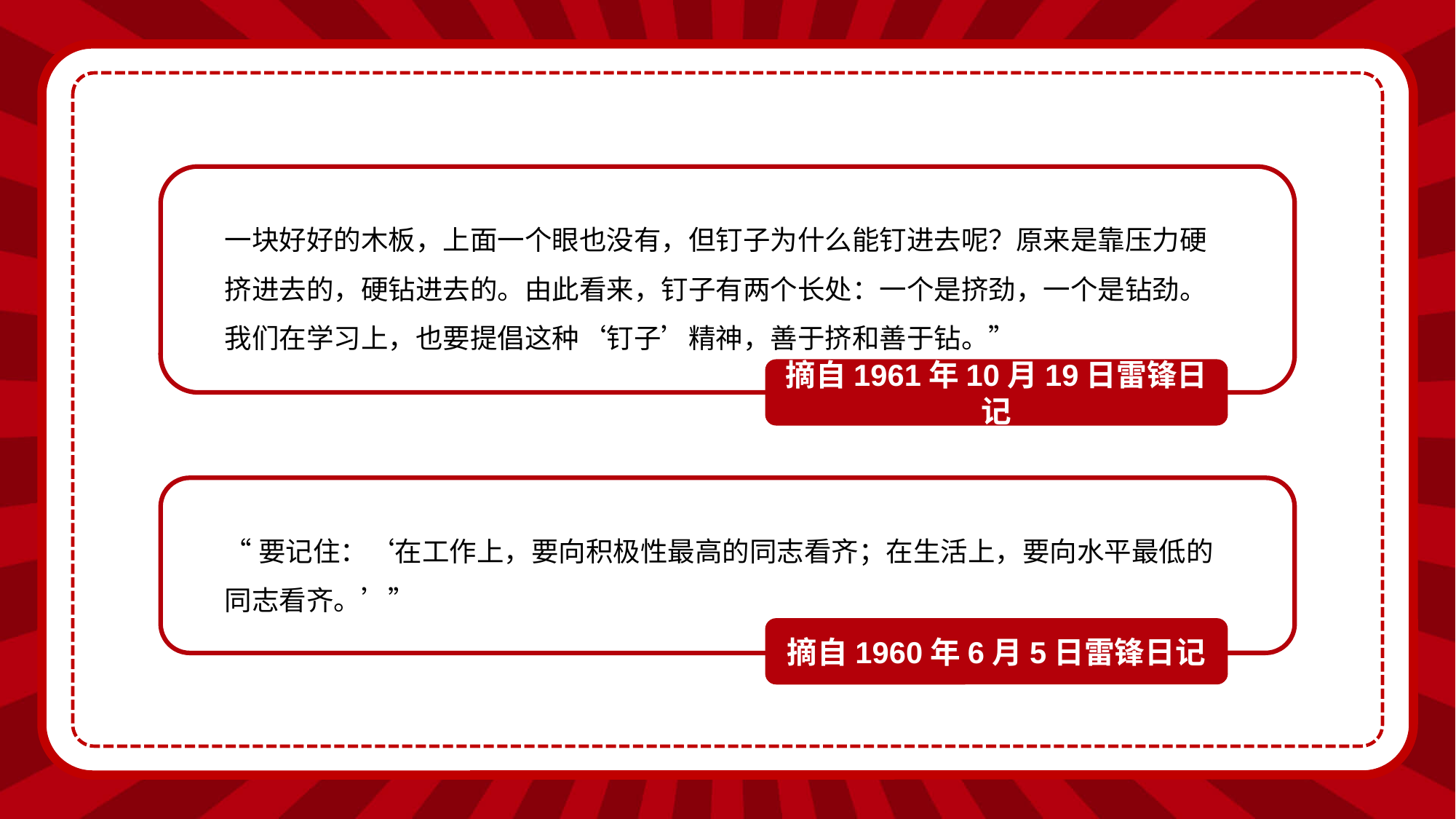

一块好好的木板，上面一个眼也没有，但钉子为什么能钉进去呢？原来是靠压力硬挤进去的，硬钻进去的。由此看来，钉子有两个长处：一个是挤劲，一个是钻劲。我们在学习上，也要提倡这种‘钉子’精神，善于挤和善于钻。”
摘自1961年10月19日雷锋日记

“要记住：‘在工作上，要向积极性最高的同志看齐；在生活上，要向水平最低的同志看齐。’”
摘自1960年6月5日雷锋日记